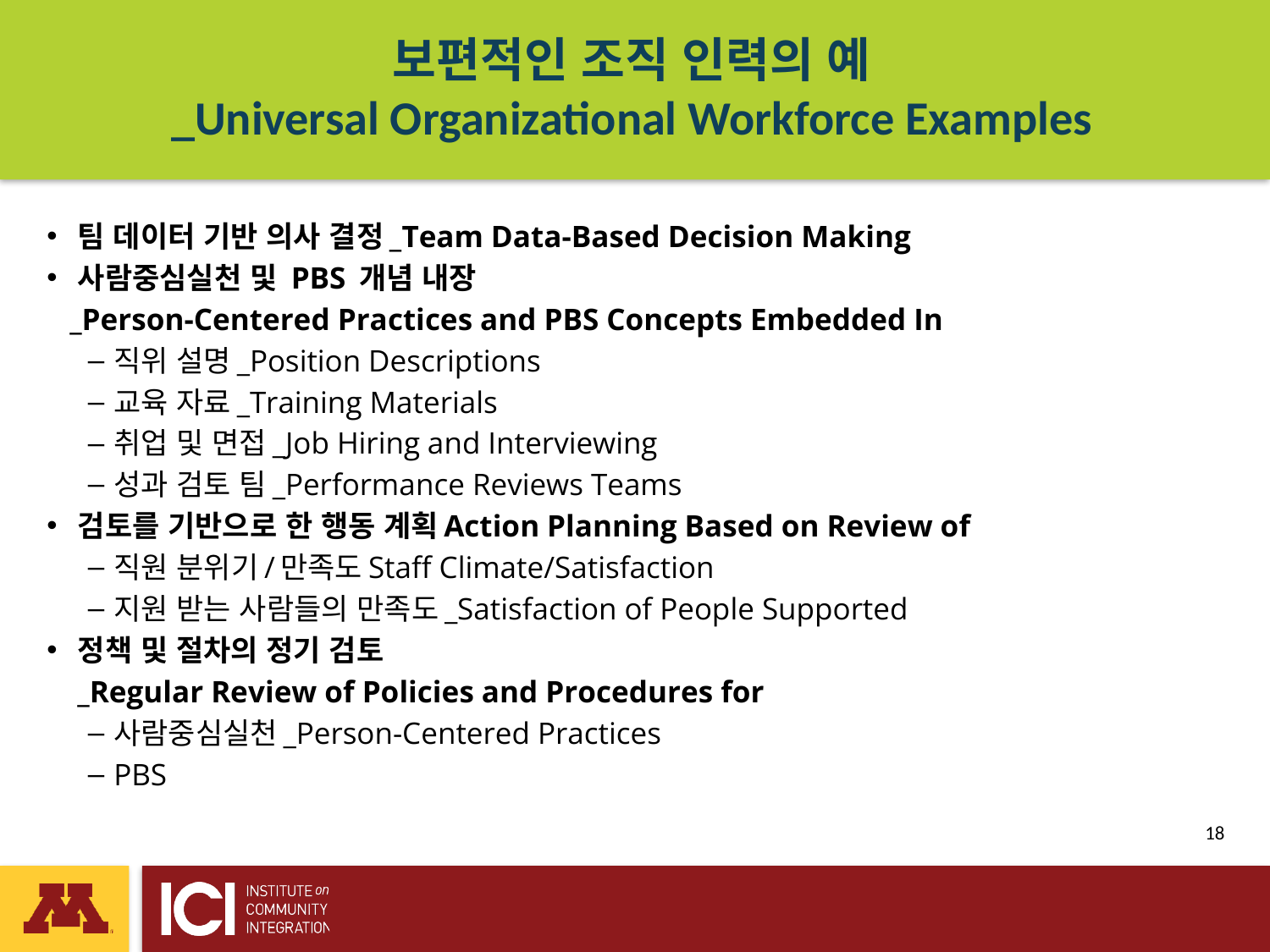

# 보편적인 조직 인력의 예 _Universal Organizational Workforce Examples
팀 데이터 기반 의사 결정_Team Data-Based Decision Making
사람중심실천 및 PBS 개념 내장
   _Person-Centered Practices and PBS Concepts Embedded In
직위 설명_Position Descriptions
교육 자료_Training Materials
취업 및 면접_Job Hiring and Interviewing
성과 검토 팀_Performance Reviews Teams
검토를 기반으로 한 행동 계획Action Planning Based on Review of
직원 분위기/만족도Staff Climate/Satisfaction
지원 받는 사람들의 만족도_Satisfaction of People Supported
정책 및 절차의 정기 검토
    _Regular Review of Policies and Procedures for
사람중심실천_Person-Centered Practices
PBS

                                                                                                                                                                                                                                                                     18